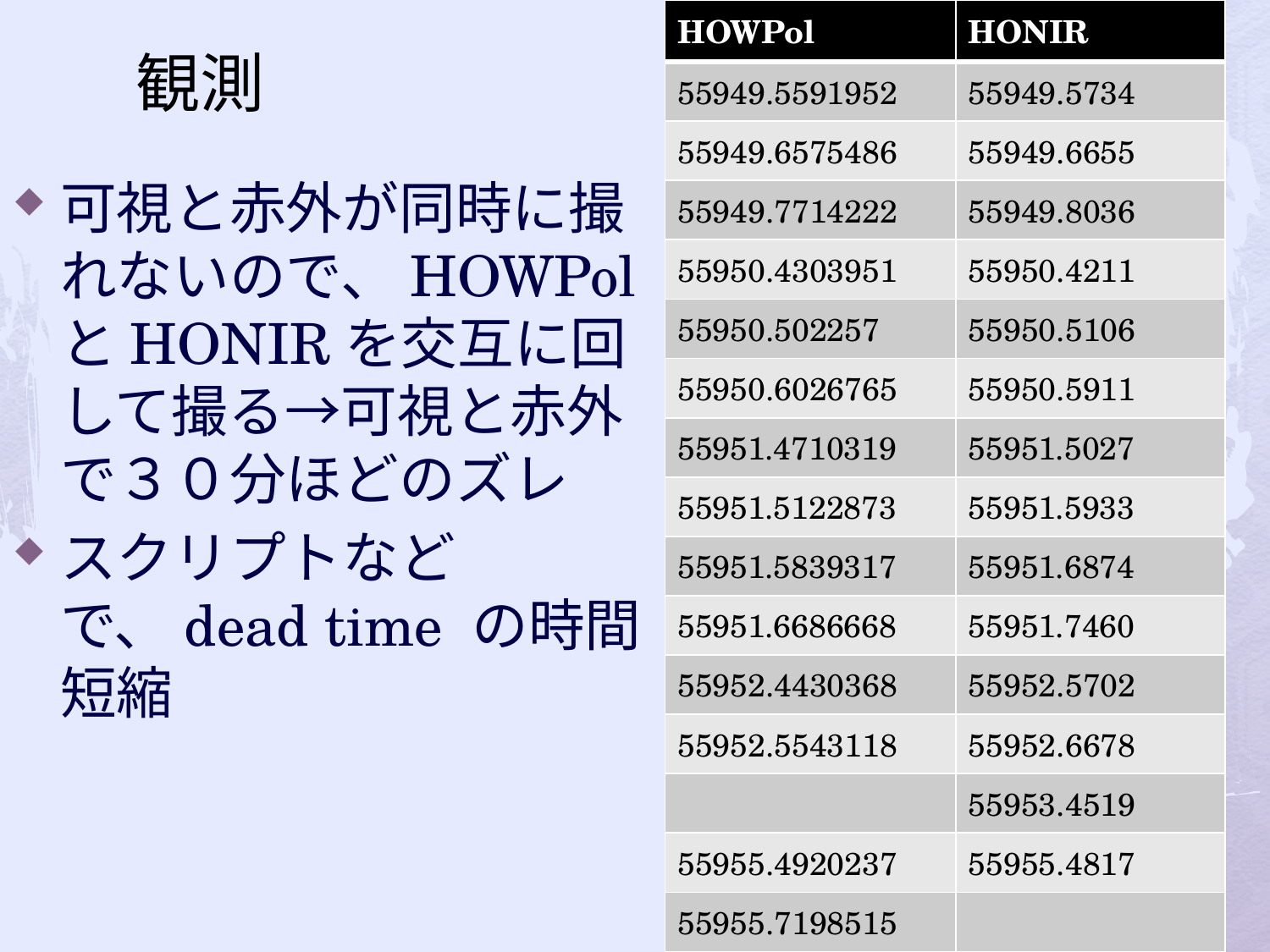

| HOWPol | HONIR |
| --- | --- |
| 55949.5591952 | 55949.5734 |
| 55949.6575486 | 55949.6655 |
| 55949.7714222 | 55949.8036 |
| 55950.4303951 | 55950.4211 |
| 55950.502257 | 55950.5106 |
| 55950.6026765 | 55950.5911 |
| 55951.4710319 | 55951.5027 |
| 55951.5122873 | 55951.5933 |
| 55951.5839317 | 55951.6874 |
| 55951.6686668 | 55951.7460 |
| 55952.4430368 | 55952.5702 |
| 55952.5543118 | 55952.6678 |
|  | 55953.4519 |
| 55955.4920237 | 55955.4817 |
| 55955.7198515 |  |
| 55956.4326847 | 55956.4202 |
| 55956.5156018 | 55956.5395 |
| 55956.6599595 | 55956.6510 |
| 55956.7235621 | 55956.7319 |
# 観測
可視と赤外が同時に撮れないので、HOWPolとHONIRを交互に回して撮る→可視と赤外で３０分ほどのズレ
スクリプトなどで、dead time の時間短縮